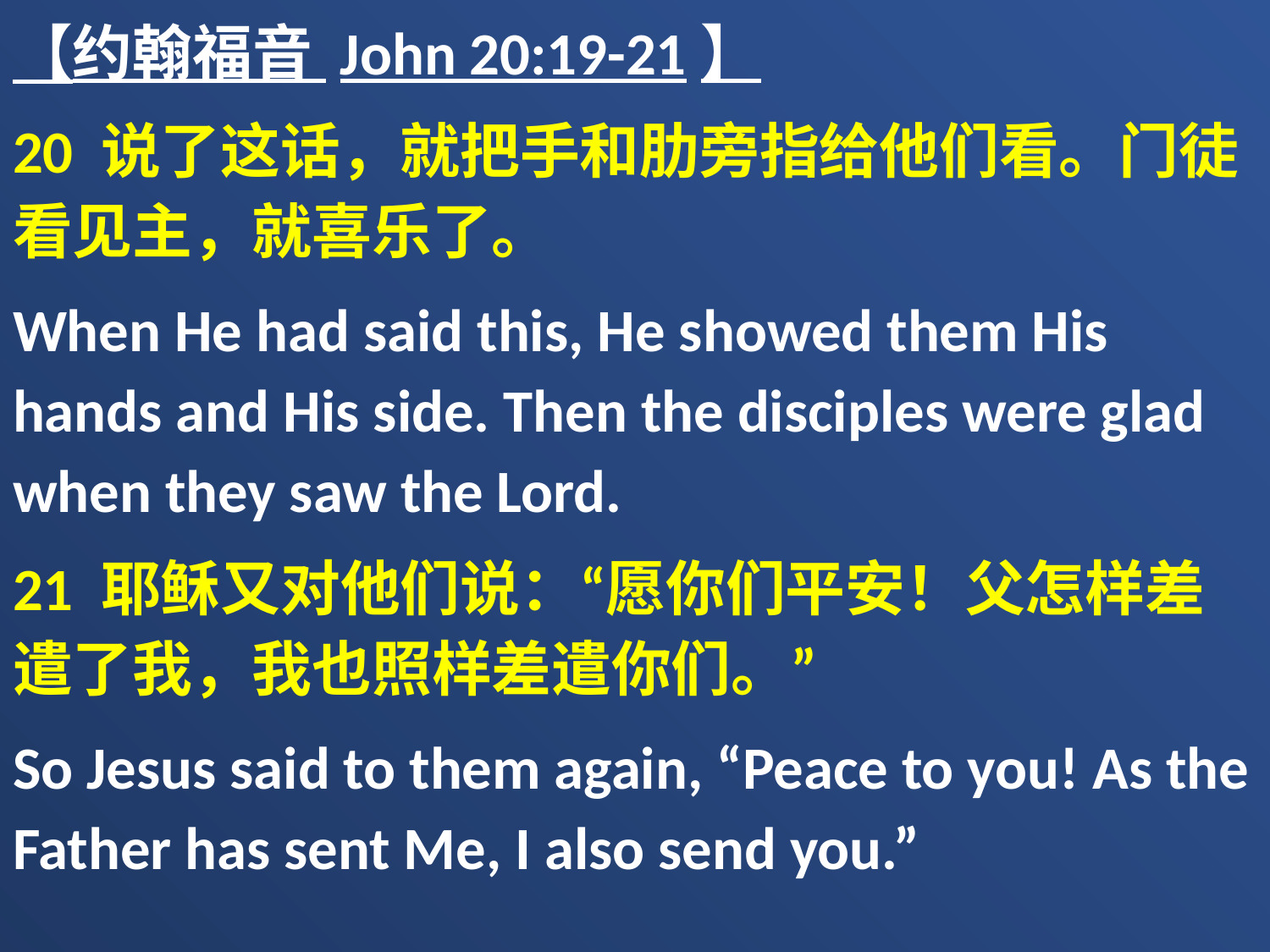

【约翰福音 John 20:19-21】
20 说了这话，就把手和肋旁指给他们看。门徒看见主，就喜乐了。
When He had said this, He showed them His hands and His side. Then the disciples were glad when they saw the Lord.
21 耶稣又对他们说：“愿你们平安！父怎样差遣了我，我也照样差遣你们。”
So Jesus said to them again, “Peace to you! As the Father has sent Me, I also send you.”